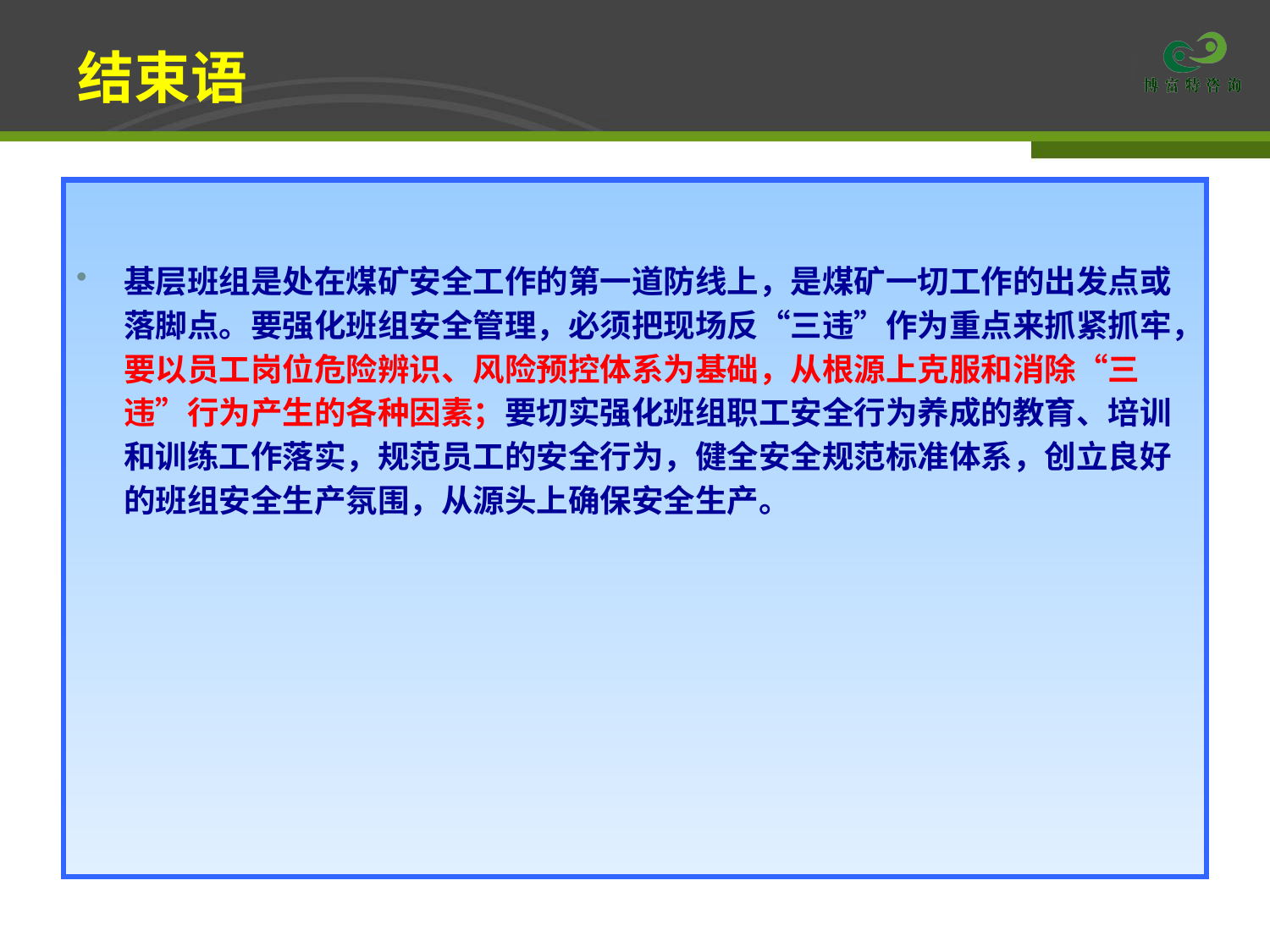

# 结束语

基层班组是处在煤矿安全工作的第一道防线上，是煤矿一切工作的出发点或落脚点。要强化班组安全管理，必须把现场反“三违”作为重点来抓紧抓牢，要以员工岗位危险辨识、风险预控体系为基础，从根源上克服和消除“三违”行为产生的各种因素；要切实强化班组职工安全行为养成的教育、培训和训练工作落实，规范员工的安全行为，健全安全规范标准体系，创立良好的班组安全生产氛围，从源头上确保安全生产。
90